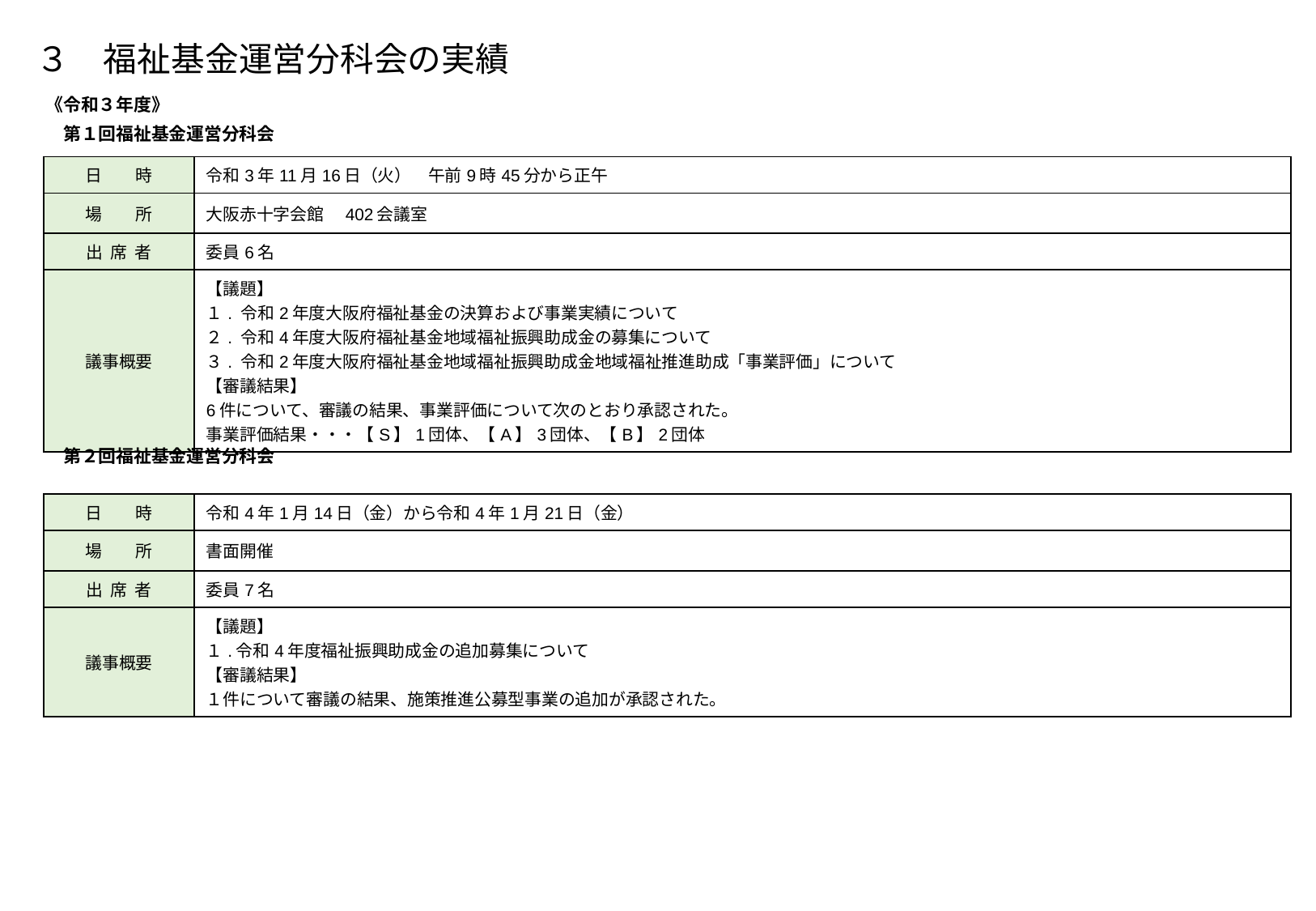

# ３　福祉基金運営分科会の実績
《令和３年度》
　第１回福祉基金運営分科会
| 日　　時 | 令和3年11月16日（火）　午前9時45分から正午 |
| --- | --- |
| 場　　所 | 大阪赤十字会館　402会議室 |
| 出 席 者 | 委員6名 |
| 議事概要 | 【議題】 １. 令和2年度大阪府福祉基金の決算および事業実績について ２. 令和4年度大阪府福祉基金地域福祉振興助成金の募集について ３. 令和2年度大阪府福祉基金地域福祉振興助成金地域福祉推進助成「事業評価」について 【審議結果】 6件について、審議の結果、事業評価について次のとおり承認された。 事業評価結果・・・【S】1団体、【A】3団体、【B】2団体 |
　第２回福祉基金運営分科会
| 日　　時 | 令和4年1月14日（金）から令和4年1月21日（金） |
| --- | --- |
| 場　　所 | 書面開催 |
| 出 席 者 | 委員7名 |
| 議事概要 | 【議題】 １.令和4年度福祉振興助成金の追加募集について 【審議結果】 １件について審議の結果、施策推進公募型事業の追加が承認された。 |